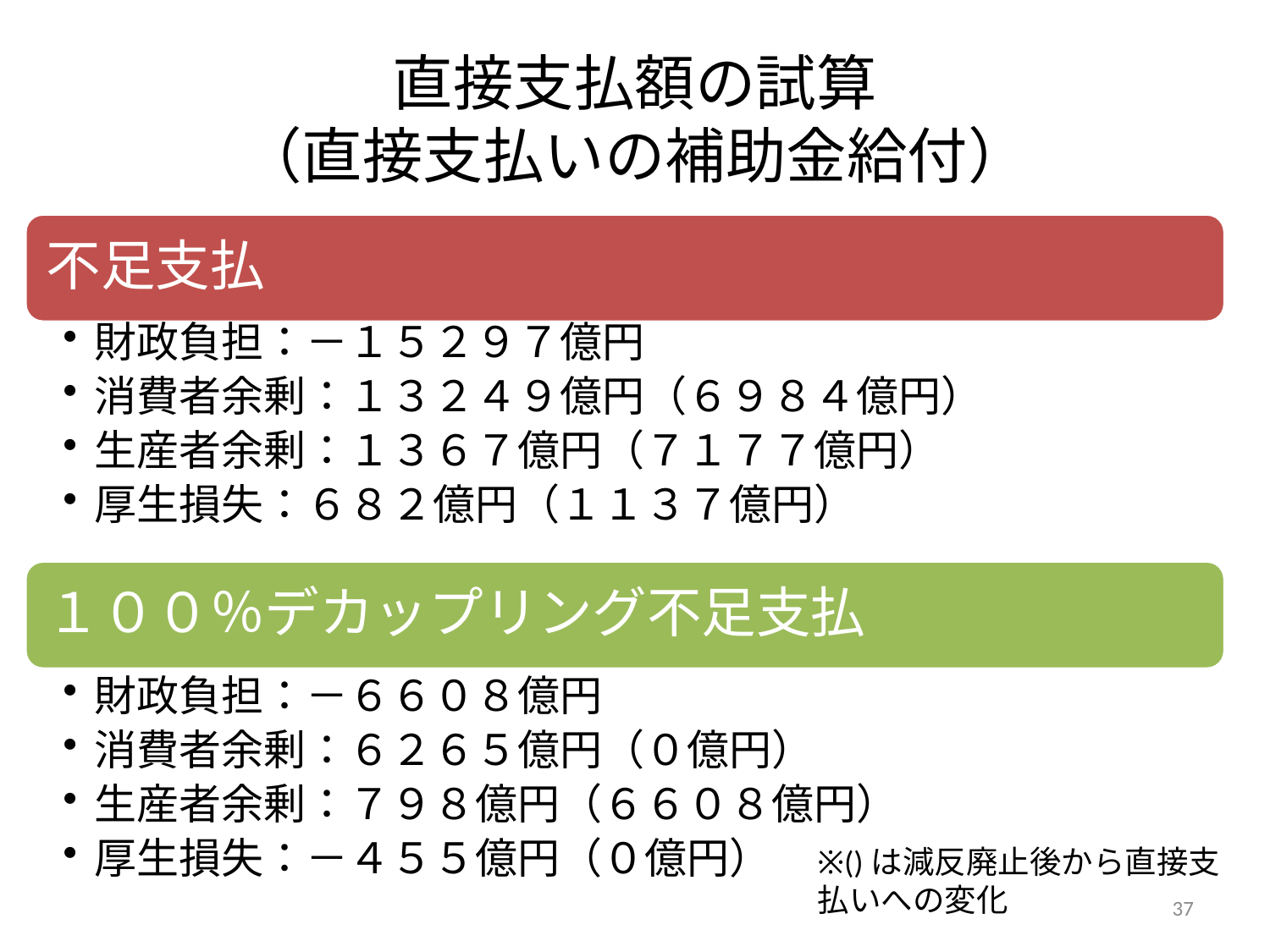

# 直接支払額の試算 （直接支払いの補助金給付）
不足支払
財政負担：－１５２９７億円
消費者余剰：１３２４９億円（６９８４億円）
生産者余剰：１３６７億円（７１７７億円）
厚生損失：６８２億円（１１３７億円）
１００％デカップリング不足支払
財政負担：－６６０８億円
消費者余剰：６２６５億円（０億円）
生産者余剰：７９８億円（６６０８億円）
厚生損失：－４５５億円（０億円）

※()は減反廃止後から直接支払いへの変化
37